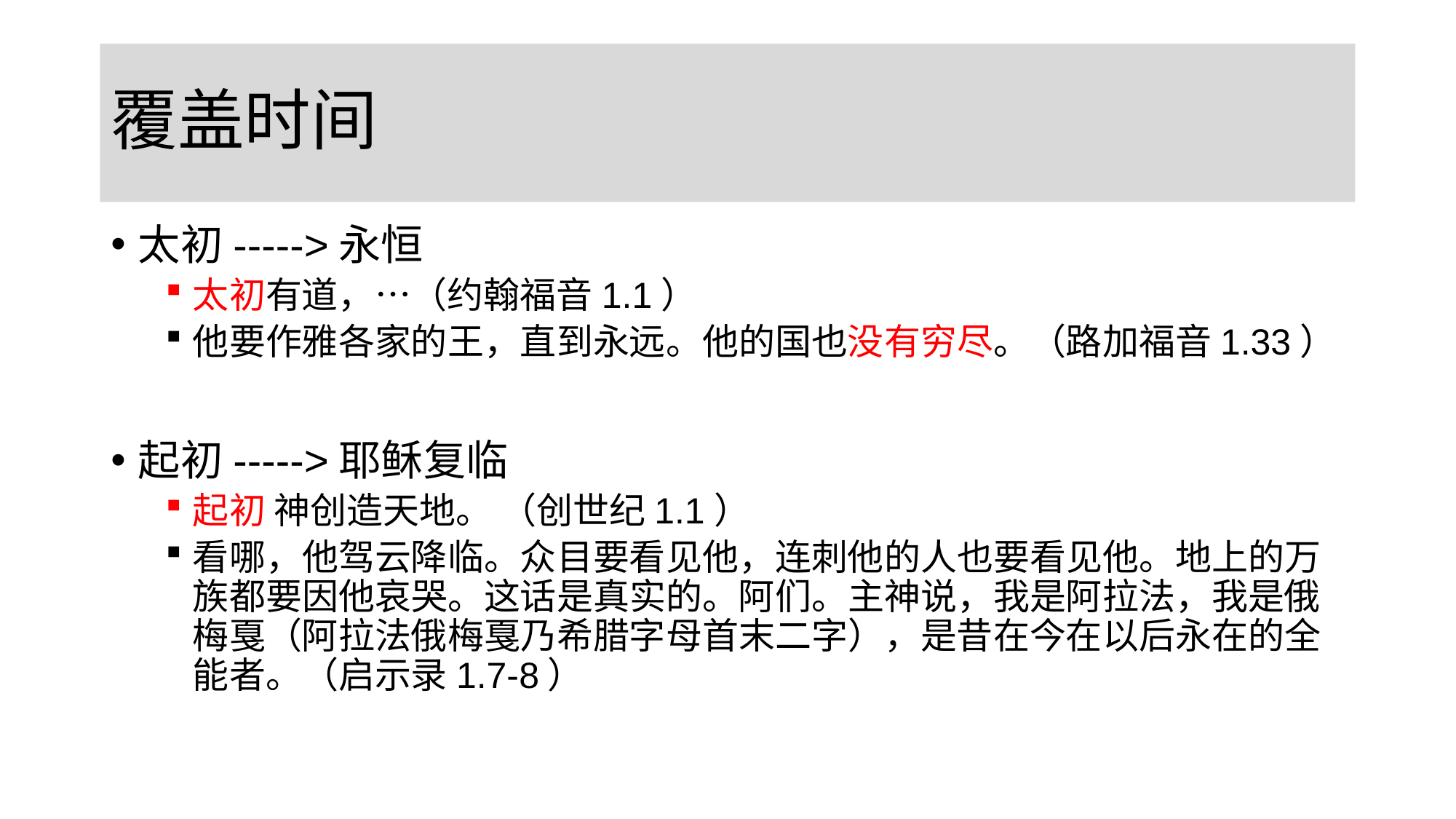

# 覆盖时间
太初----->永恒
太初有道，…（约翰福音1.1）
他要作雅各家的王，直到永远。他的国也没有穷尽。（路加福音1.33）

起初----->耶稣复临
起初 神创造天地。 （创世纪1.1）
看哪，他驾云降临。众目要看见他，连刺他的人也要看见他。地上的万族都要因他哀哭。这话是真实的。阿们。主神说，我是阿拉法，我是俄梅戛（阿拉法俄梅戛乃希腊字母首末二字），是昔在今在以后永在的全能者。（启示录1.7-8）